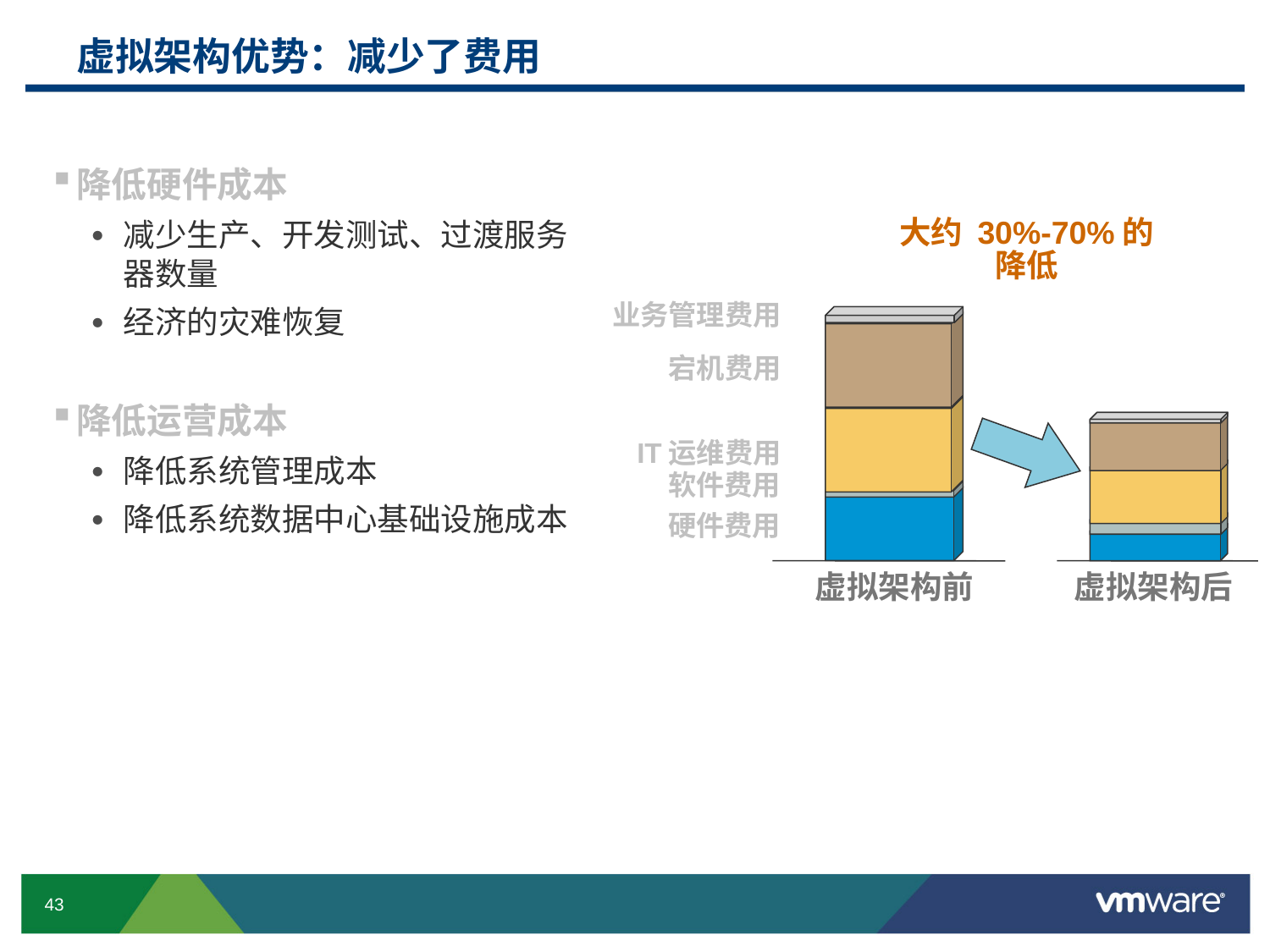

# 虚拟架构优势：减少了费用
降低硬件成本
减少生产、开发测试、过渡服务器数量
经济的灾难恢复

降低运营成本
降低系统管理成本
降低系统数据中心基础设施成本
大约 30%-70%的降低
业务管理费用

宕机费用

虚拟架构后

IT运维费用
软件费用
硬件费用

虚拟架构前